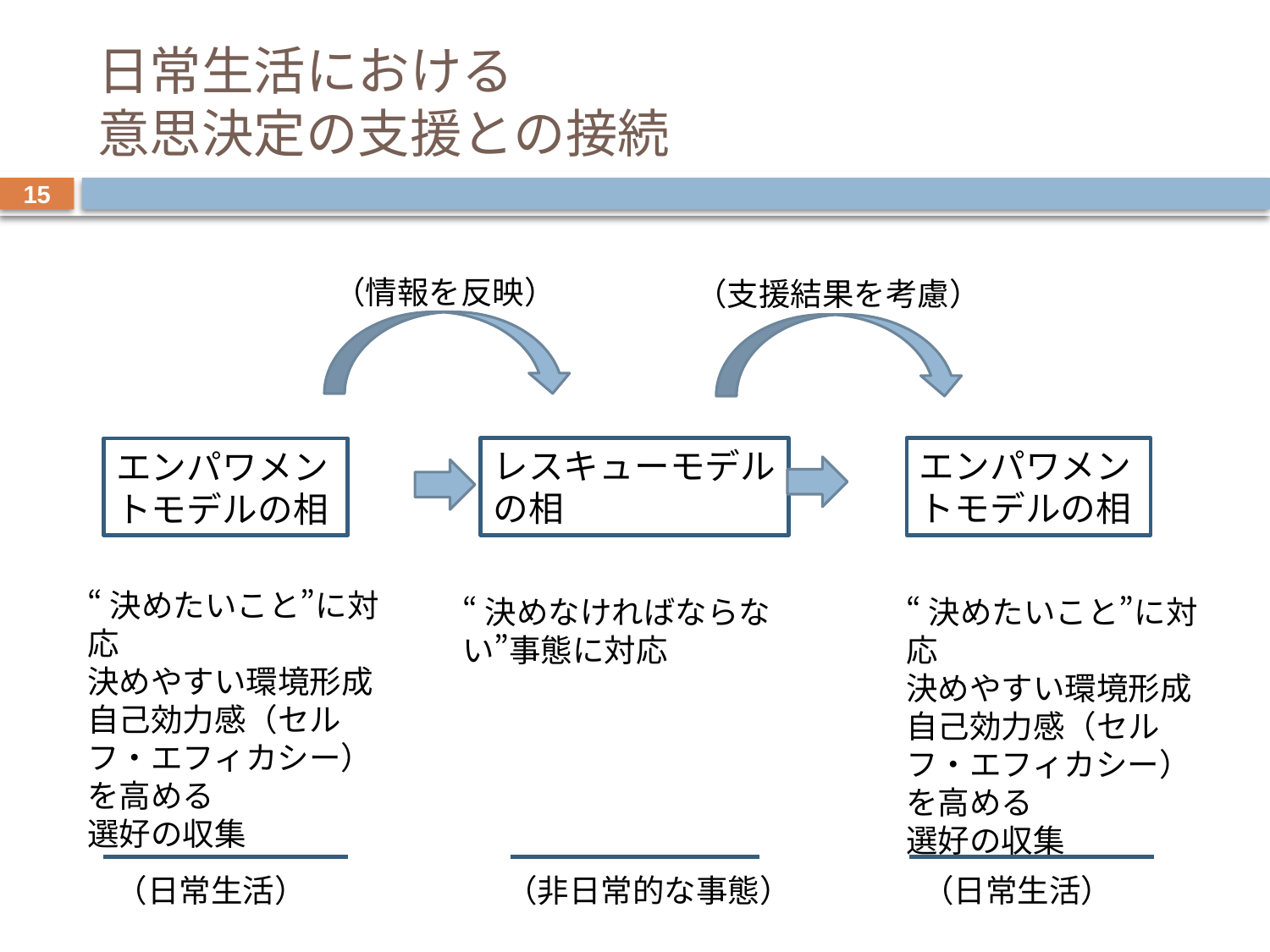

# 日常生活における 意思決定の支援との接続
15

（情報を反映）
（支援結果を考慮）
レスキューモデル
の相
エンパワメントモデルの相
エンパワメントモデルの相

“決めたいこと”に対応
決めやすい環境形成
自己効力感（セルフ・エフィカシー）を高める
選好の収集
“決めなければならない”事態に対応
“決めたいこと”に対応
決めやすい環境形成
自己効力感（セルフ・エフィカシー）を高める
選好の収集
（日常生活）
（非日常的な事態）
（日常生活）